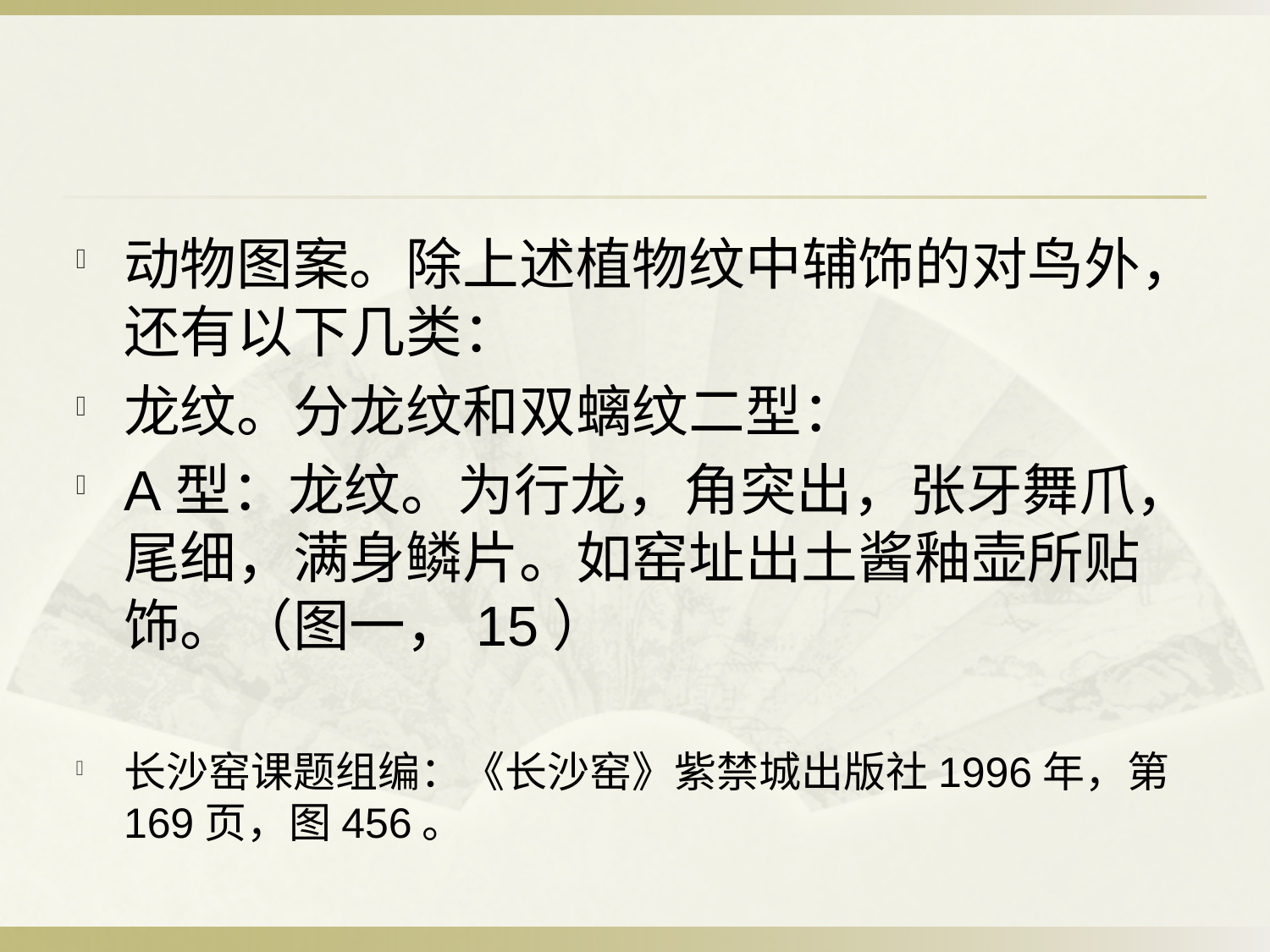

#
动物图案。除上述植物纹中辅饰的对鸟外，还有以下几类：
龙纹。分龙纹和双螭纹二型：
A型：龙纹。为行龙，角突出，张牙舞爪，尾细，满身鳞片。如窑址出土酱釉壶所贴饰。（图一，15）

长沙窑课题组编：《长沙窑》紫禁城出版社1996年，第169页，图456。